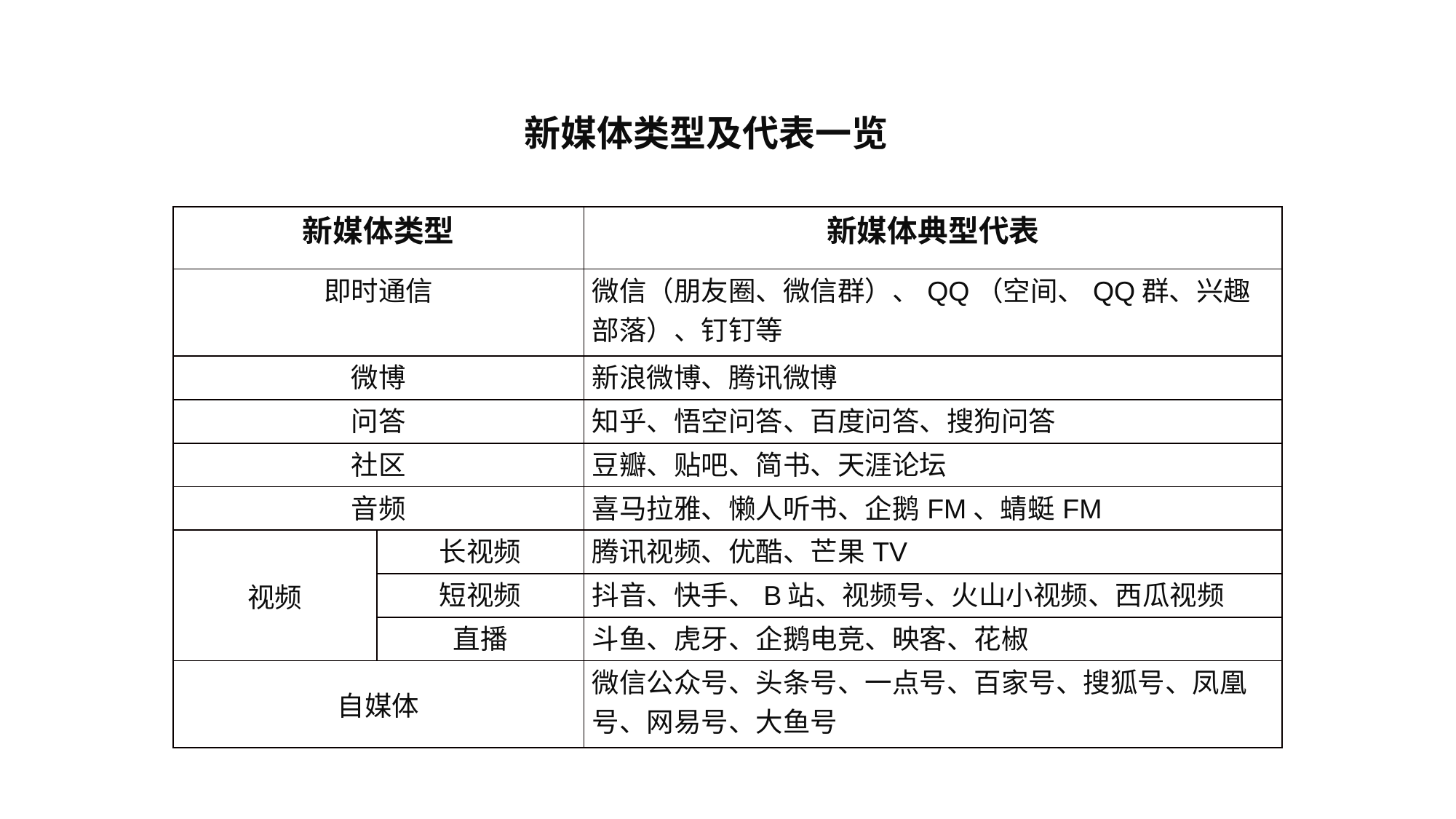

新媒体类型及代表一览
| 新媒体类型 |  | 新媒体典型代表 |
| --- | --- | --- |
| 即时通信 |  | 微信（朋友圈、微信群）、QQ（空间、QQ群、兴趣部落）、钉钉等 |
| 微博 |  | 新浪微博、腾讯微博 |
| 问答 |  | 知乎、悟空问答、百度问答、搜狗问答 |
| 社区 |  | 豆瓣、贴吧、简书、天涯论坛 |
| 音频 |  | 喜马拉雅、懒人听书、企鹅FM、蜻蜓FM |
| 视频 | 长视频 | 腾讯视频、优酷、芒果TV |
|  | 短视频 | 抖音、快手、B站、视频号、火山小视频、西瓜视频 |
|  | 直播 | 斗鱼、虎牙、企鹅电竞、映客、花椒 |
| 自媒体 |  | 微信公众号、头条号、一点号、百家号、搜狐号、凤凰号、网易号、大鱼号 |